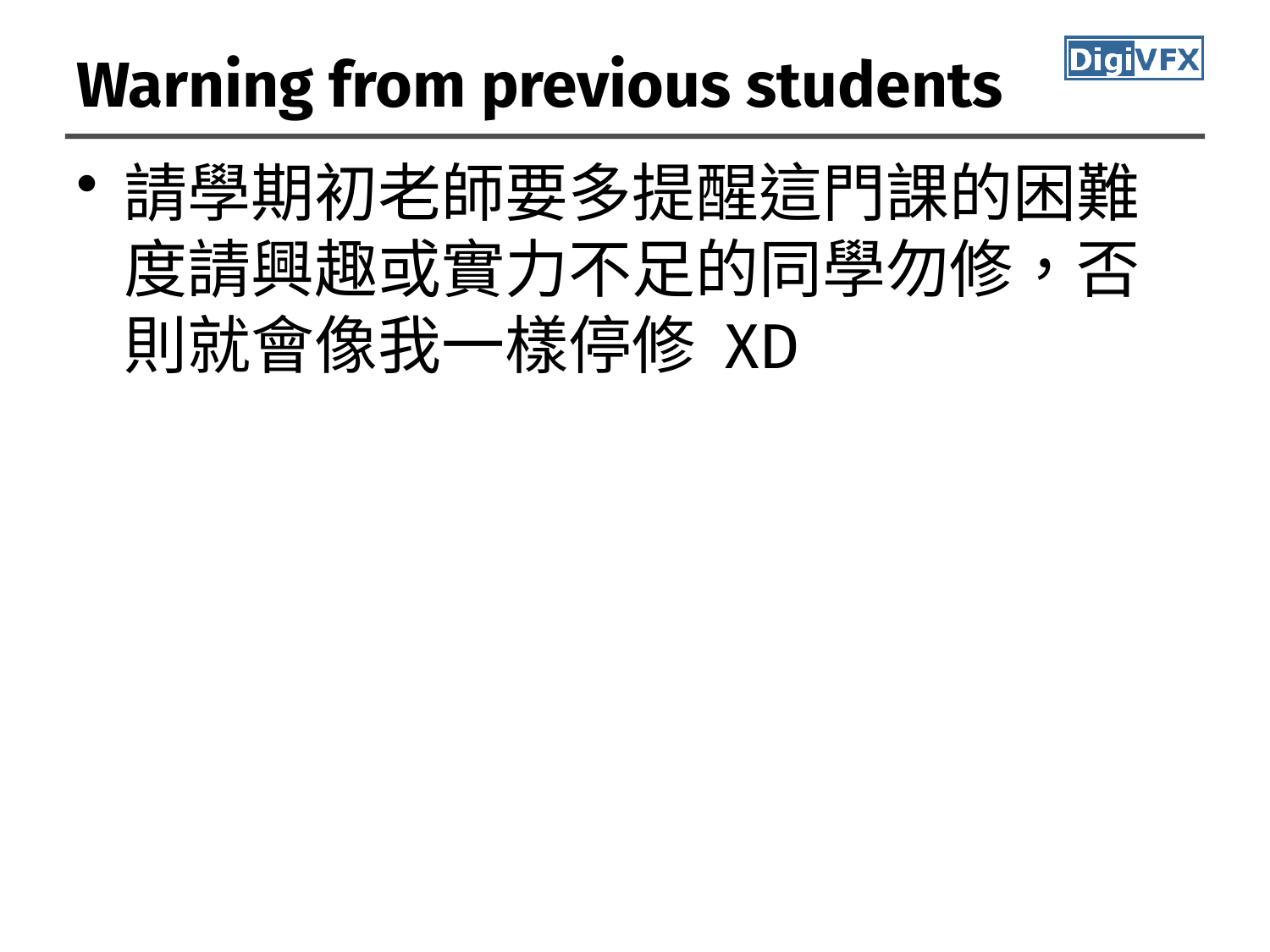

# Warning from previous students
請學期初老師要多提醒這門課的困難度請興趣或實力不足的同學勿修，否則就會像我一樣停修 XD